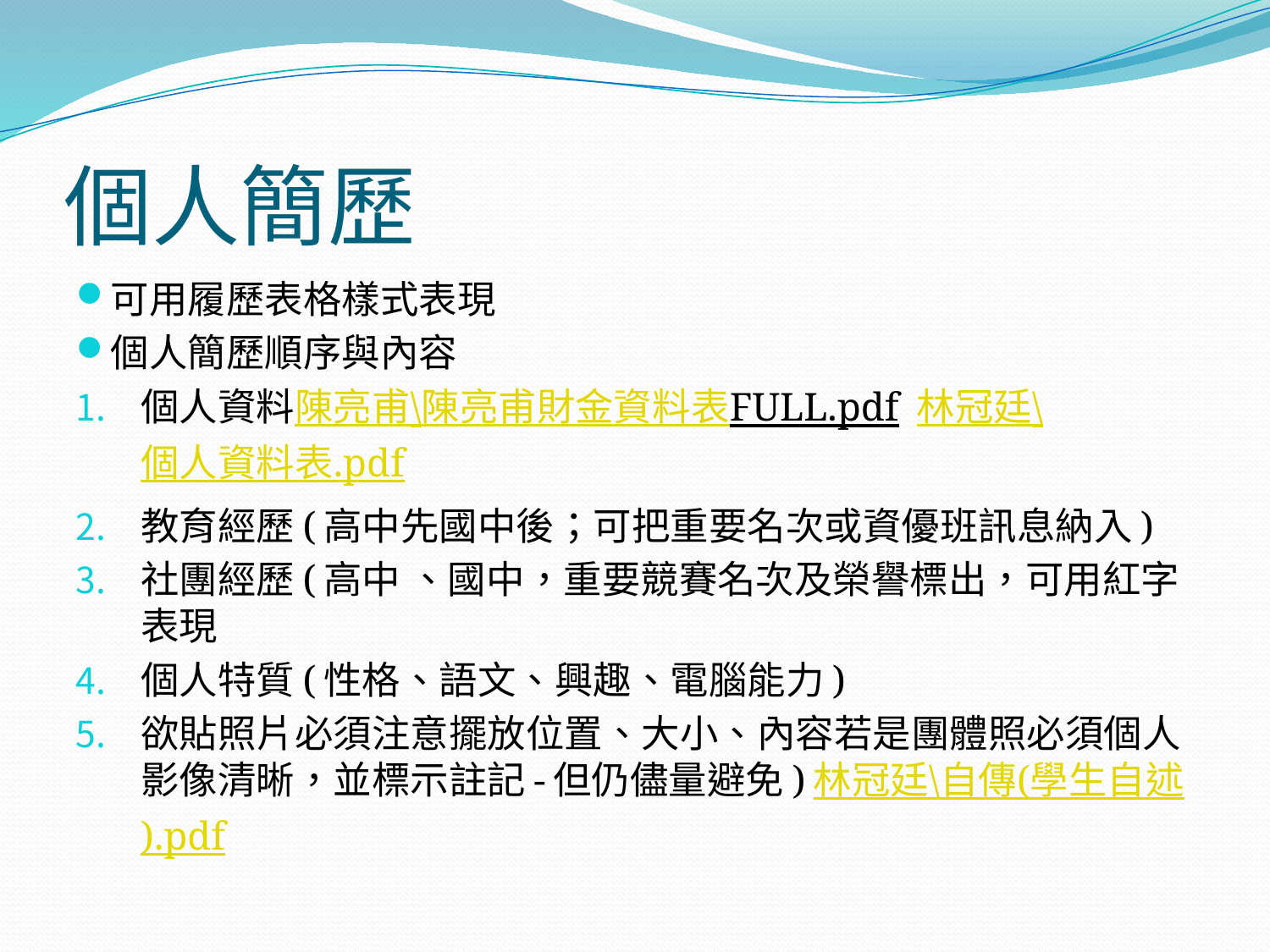

# 個人簡歷
可用履歷表格樣式表現
個人簡歷順序與內容
個人資料陳亮甫\陳亮甫財金資料表FULL.pdf 林冠廷\個人資料表.pdf
教育經歷(高中先國中後；可把重要名次或資優班訊息納入)
社團經歷(高中 、國中，重要競賽名次及榮譽標出，可用紅字表現
個人特質(性格、語文、興趣、電腦能力)
欲貼照片必須注意擺放位置、大小、內容若是團體照必須個人影像清晰，並標示註記-但仍儘量避免)林冠廷\自傳(學生自述).pdf